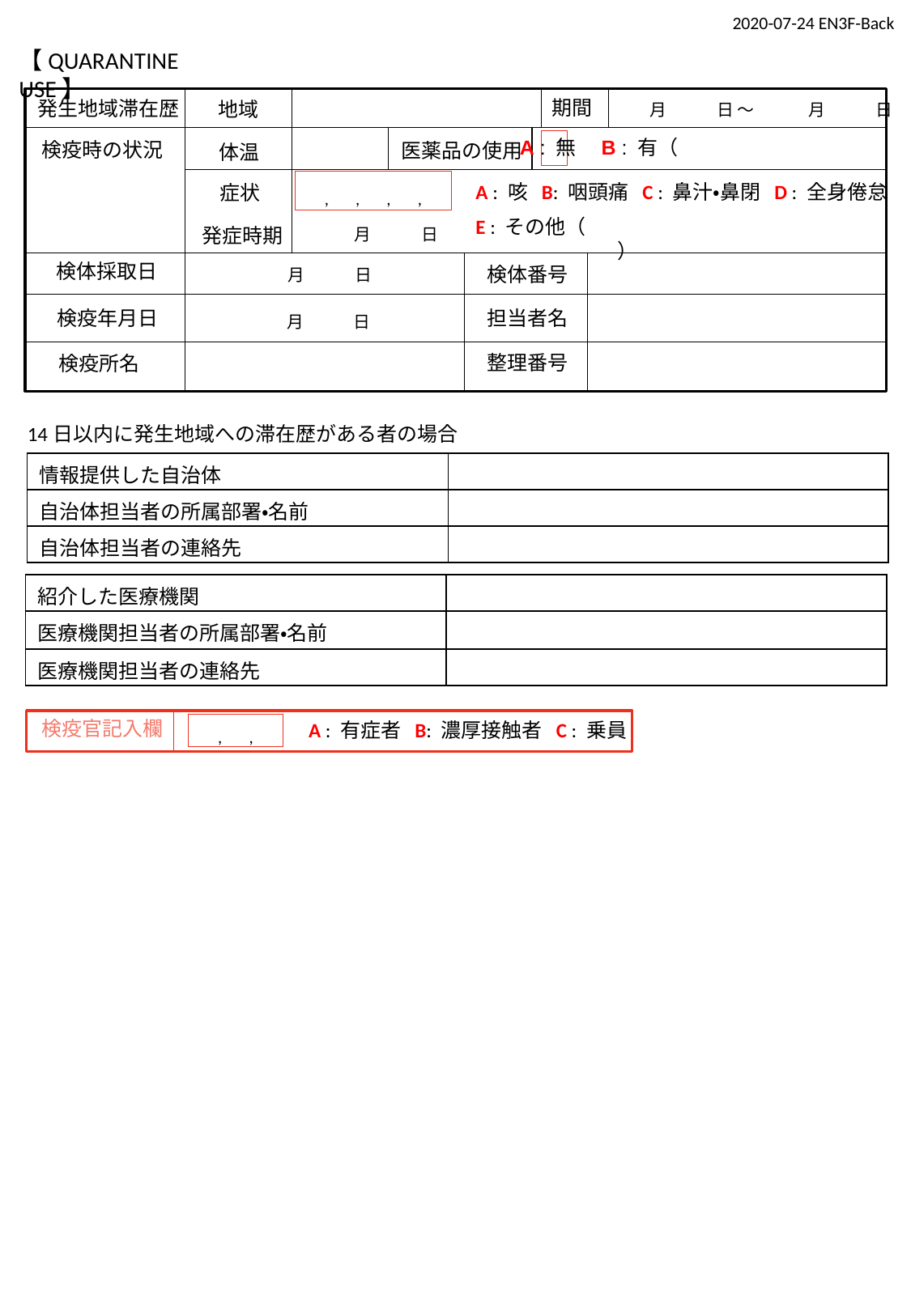

2020-07-24 EN3F-Back
【QUARANTINE USE】

期間
発生地域滞在歴
英語（航空機用）
裏面
地域
　　月　　　日 ～ 　　　月　　　日
A : 無　B : 有（　　　　　　　　　　　　  ）

検疫時の状況
医薬品の使用
体温

A : 咳  B: 咽頭痛  C : 鼻汁・鼻閉  D : 全身倦怠
症状
,       ,       ,       ,
E : その他（　　　　　　　　　　　　　　　　　　　　　　）
発症時期
　　月　　　日
検体採取日
検体番号
　　月　　　日
検疫年月日
担当者名
　　月　　　日
整理番号
検疫所名
14日以内に発生地域への滞在歴がある者の場合
| 情報提供した自治体 |  |
| --- | --- |
| 自治体担当者の所属部署・名前 |  |
| 自治体担当者の連絡先 |  |
| 紹介した医療機関 |  |
| --- | --- |
| 医療機関担当者の所属部署・名前 |  |
| 医療機関担当者の連絡先 |  |
検疫官記入欄

A : 有症者  B: 濃厚接触者  C : 乗員

,       ,